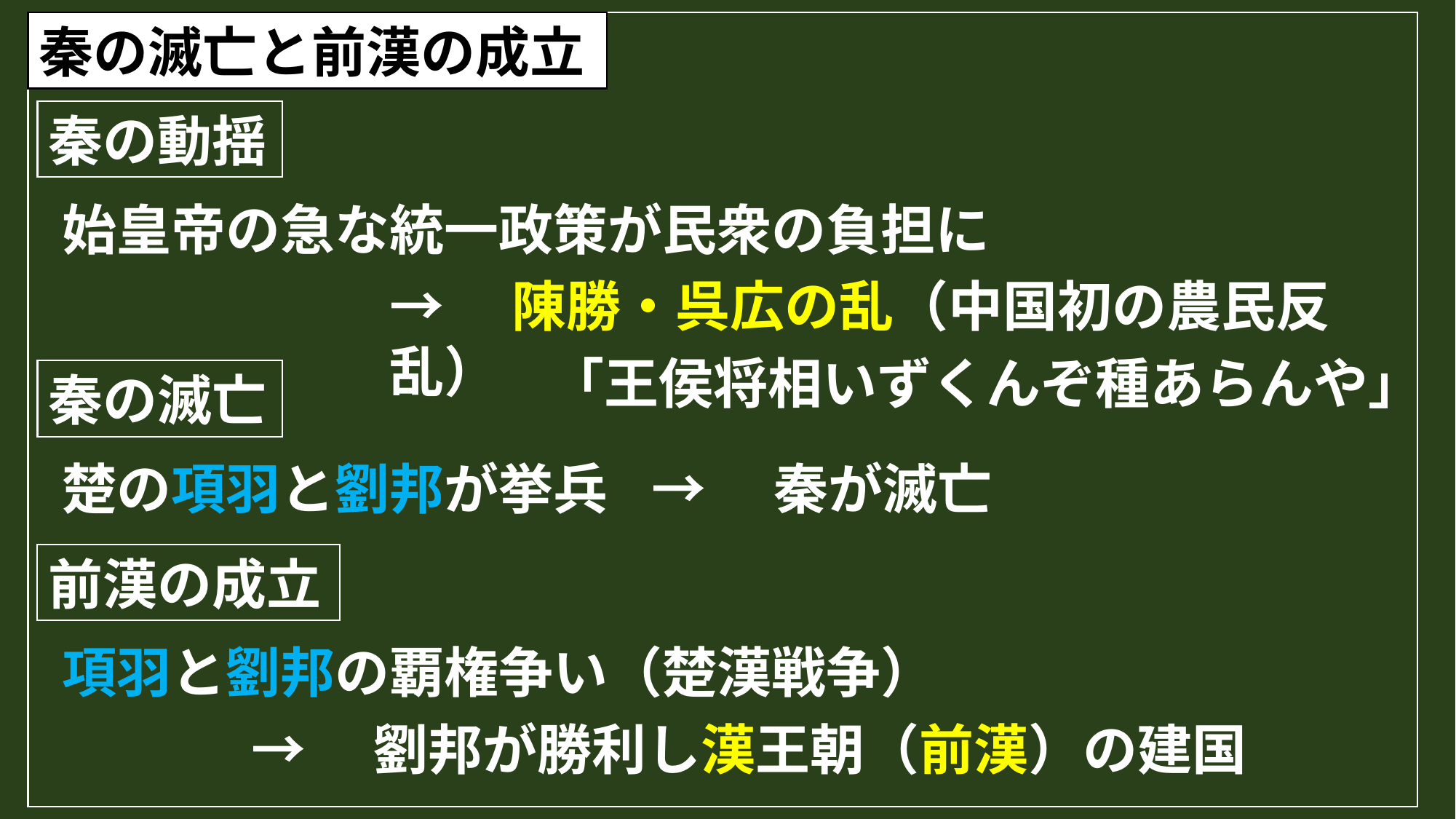

秦の滅亡と前漢の成立
秦の動揺
始皇帝の急な統一政策が民衆の負担に
→　陳勝・呉広の乱（中国初の農民反乱）
「王侯将相いずくんぞ種あらんや」
秦の滅亡
→　秦が滅亡
楚の項羽と劉邦が挙兵
前漢の成立
項羽と劉邦の覇権争い（楚漢戦争）
→　劉邦が勝利し漢王朝（前漢）の建国